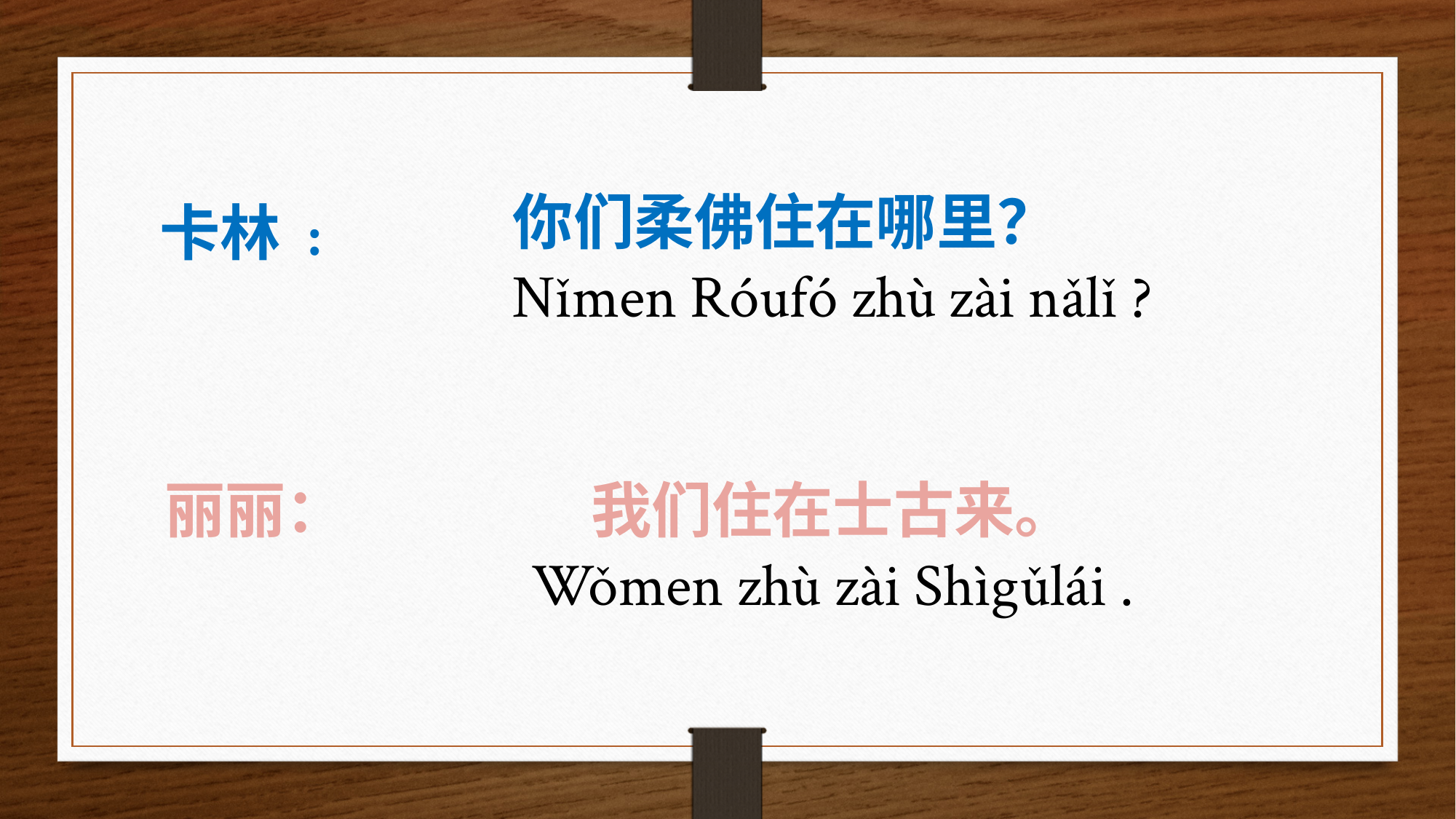

你们柔佛住在哪里？
Nǐmen Róufó zhù zài nǎlǐ ?
卡林 :
丽丽：
我们住在士古来。
Wǒmen zhù zài Shìgǔlái .